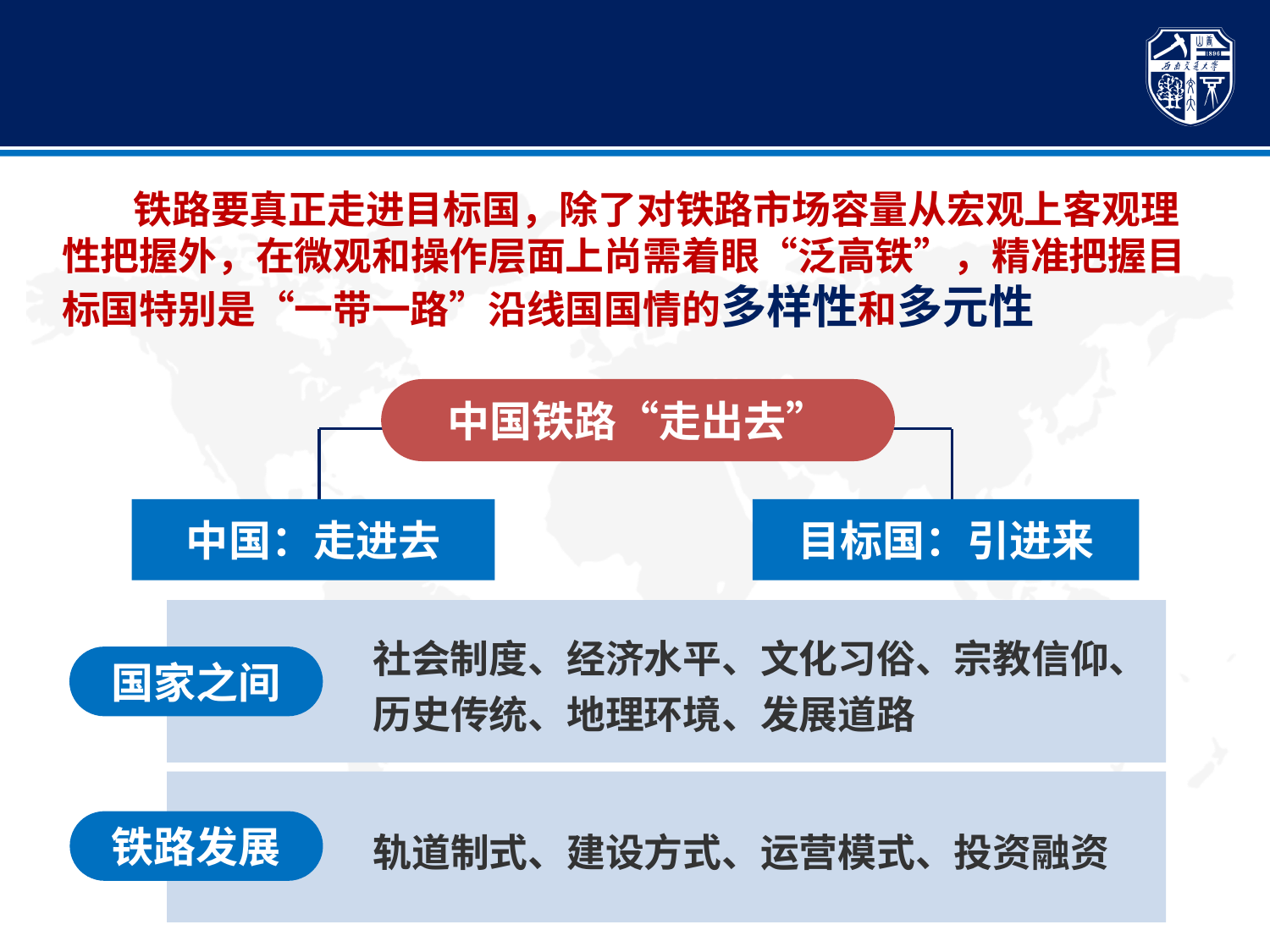

2、目标国国情的多样性和对铁路需求的差异性
       铁路要真正走进目标国，除了对铁路市场容量从宏观上客观理性把握外，在微观和操作层面上尚需着眼“泛高铁”，精准把握目标国特别是“一带一路”沿线国国情的多样性和多元性
中国铁路“走出去”
中国：走进去
目标国：引进来
　　　　　社会制度、经济水平、文化习俗、宗教信仰、
　　　　　历史传统、地理环境、发展道路
国家之间
　　　　　轨道制式、建设方式、运营模式、投资融资
铁路发展